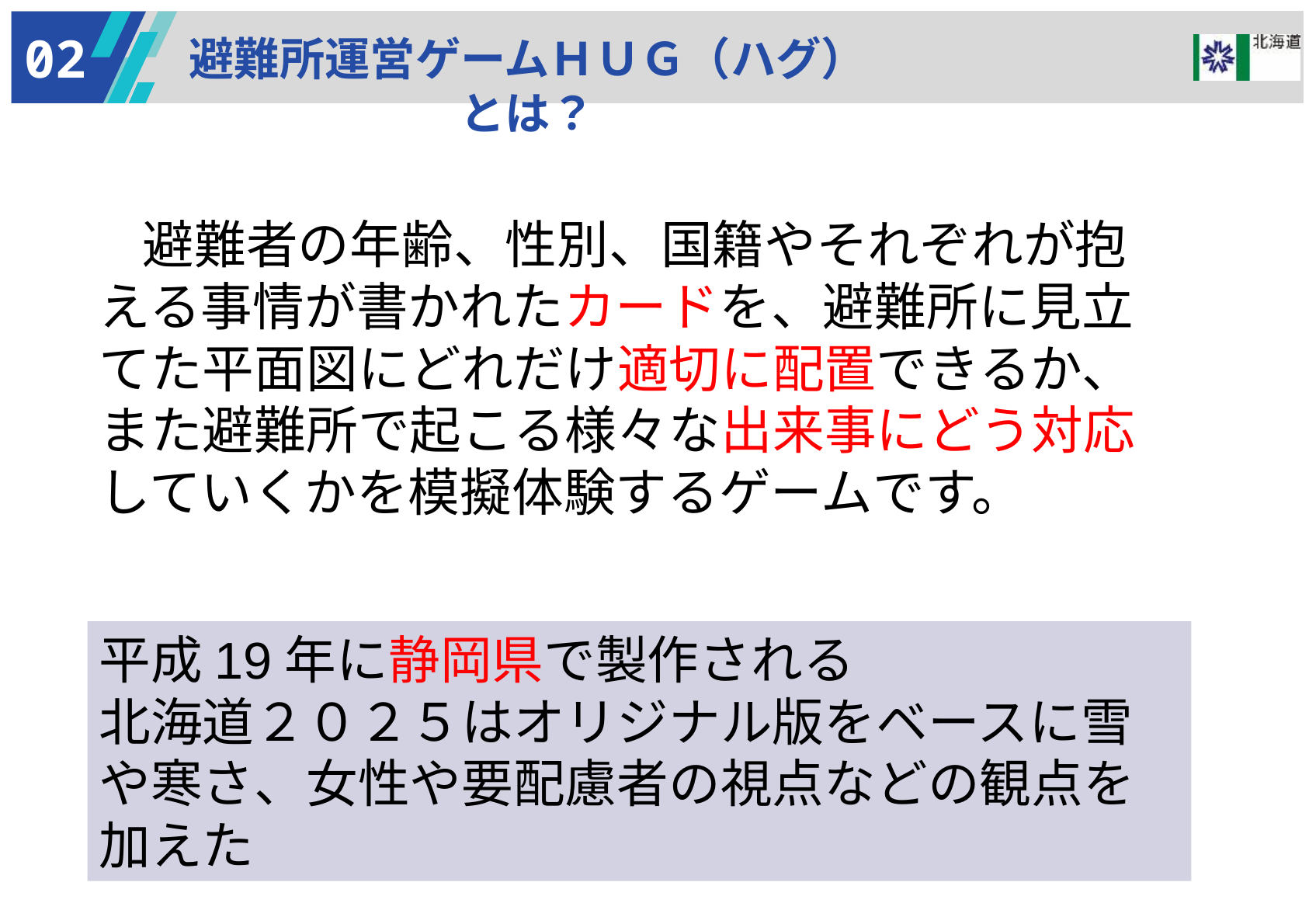

02
避難所運営ゲームＨＵＧ（ハグ）とは？
　避難者の年齢、性別、国籍やそれぞれが抱える事情が書かれたカードを、避難所に見立てた平面図にどれだけ適切に配置できるか、また避難所で起こる様々な出来事にどう対応していくかを模擬体験するゲームです。
平成19年に静岡県で製作される
北海道２０２５はオリジナル版をベースに雪や寒さ、女性や要配慮者の視点などの観点を加えた